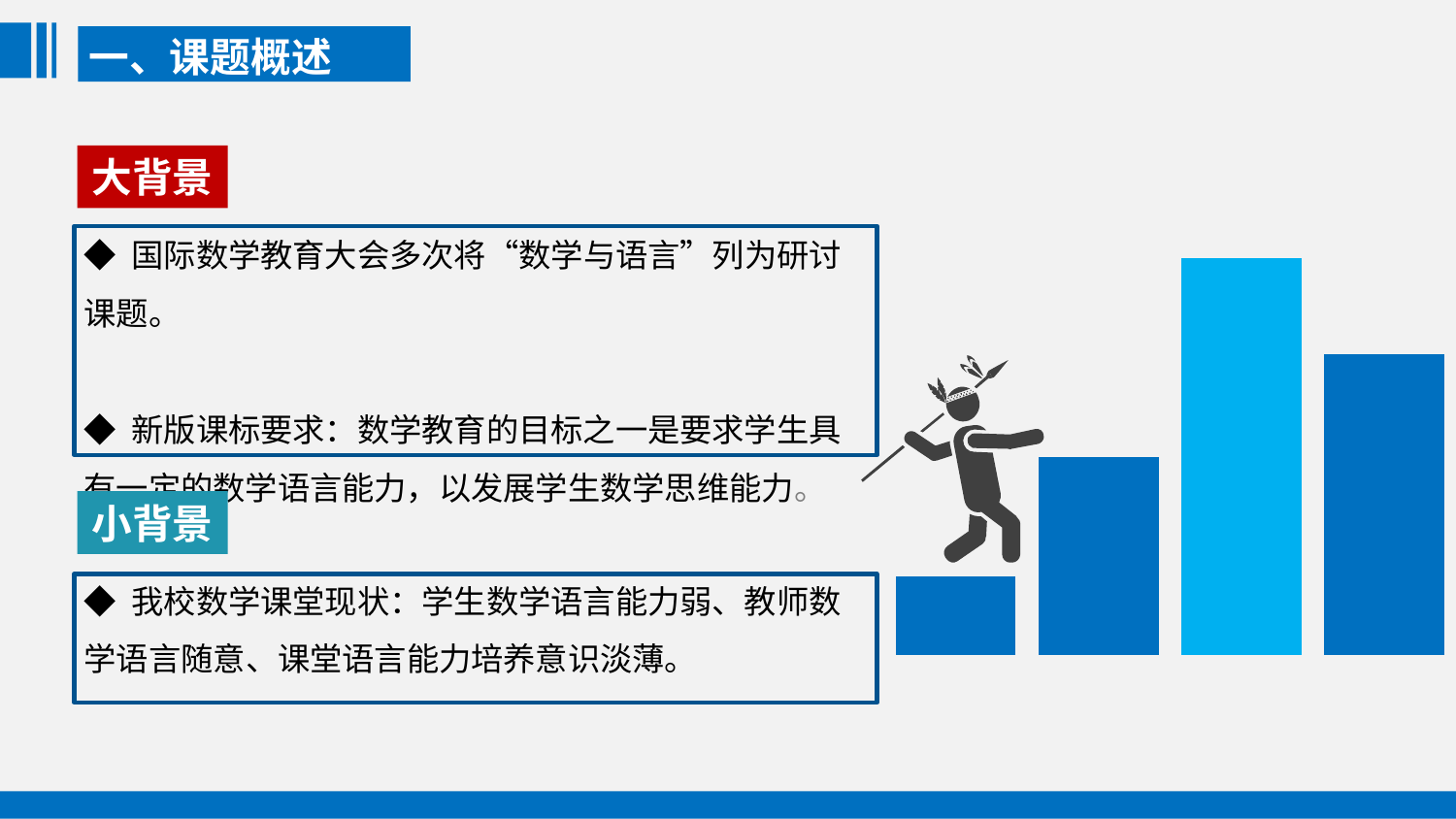

一、课题概述
大背景

### Chart

| Category | 系列 1 |
|---|---|
| 类别 1 | 1.0 |
| 类别 2 | 2.5 |
| 类别 3 | 5.0 |
| 类别 4 | 3.8 |
◆ 国际数学教育大会多次将“数学与语言”列为研讨课题。

◆ 新版课标要求：数学教育的目标之一是要求学生具有一定的数学语言能力，以发展学生数学思维能力。

小背景
◆ 我校数学课堂现状：学生数学语言能力弱、教师数学语言随意、课堂语言能力培养意识淡薄。